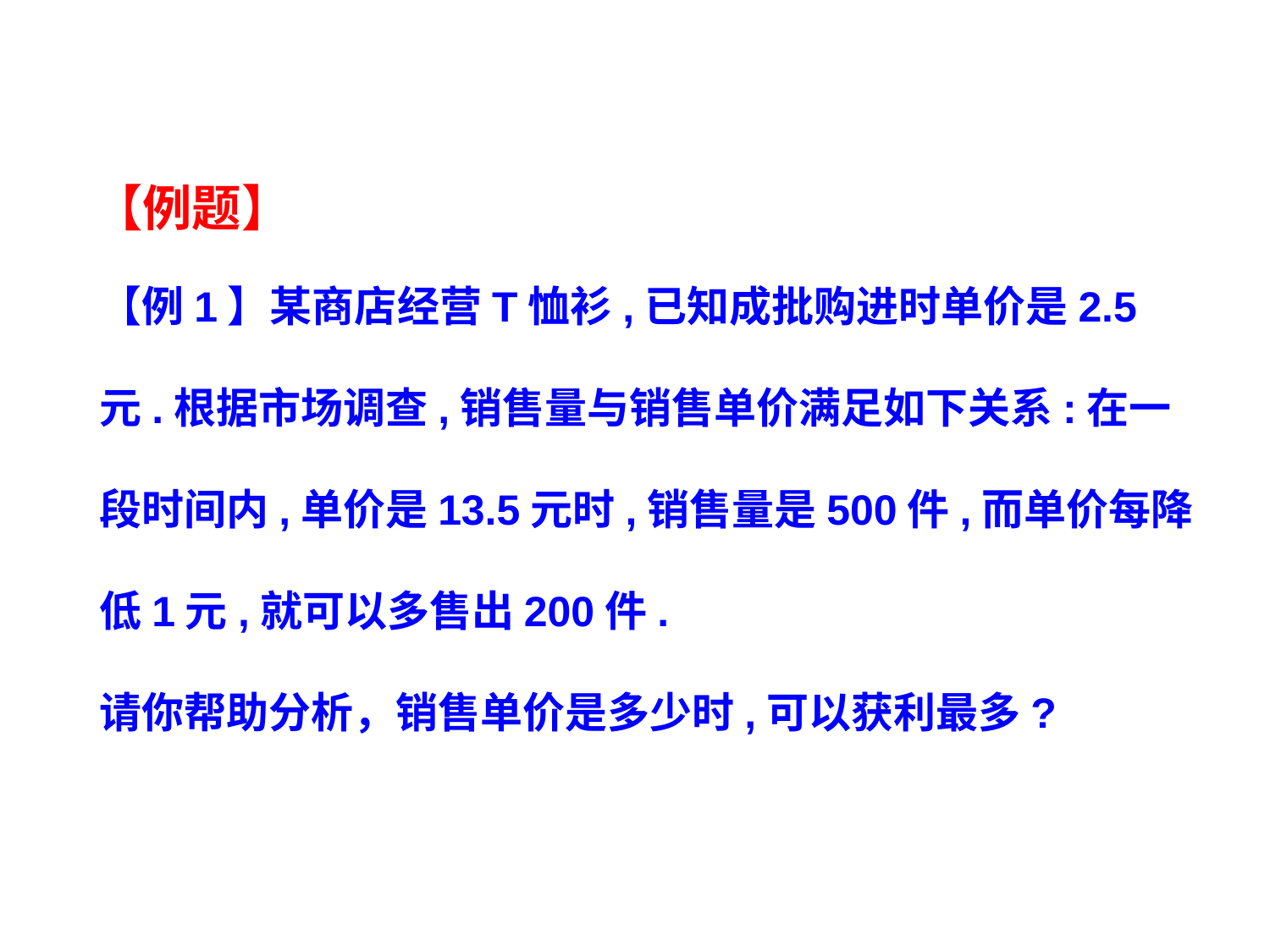

【例题】
【例1】某商店经营T恤衫,已知成批购进时单价是2.5元.根据市场调查,销售量与销售单价满足如下关系:在一段时间内,单价是13.5元时,销售量是500件,而单价每降低1元,就可以多售出200件.
请你帮助分析，销售单价是多少时,可以获利最多?